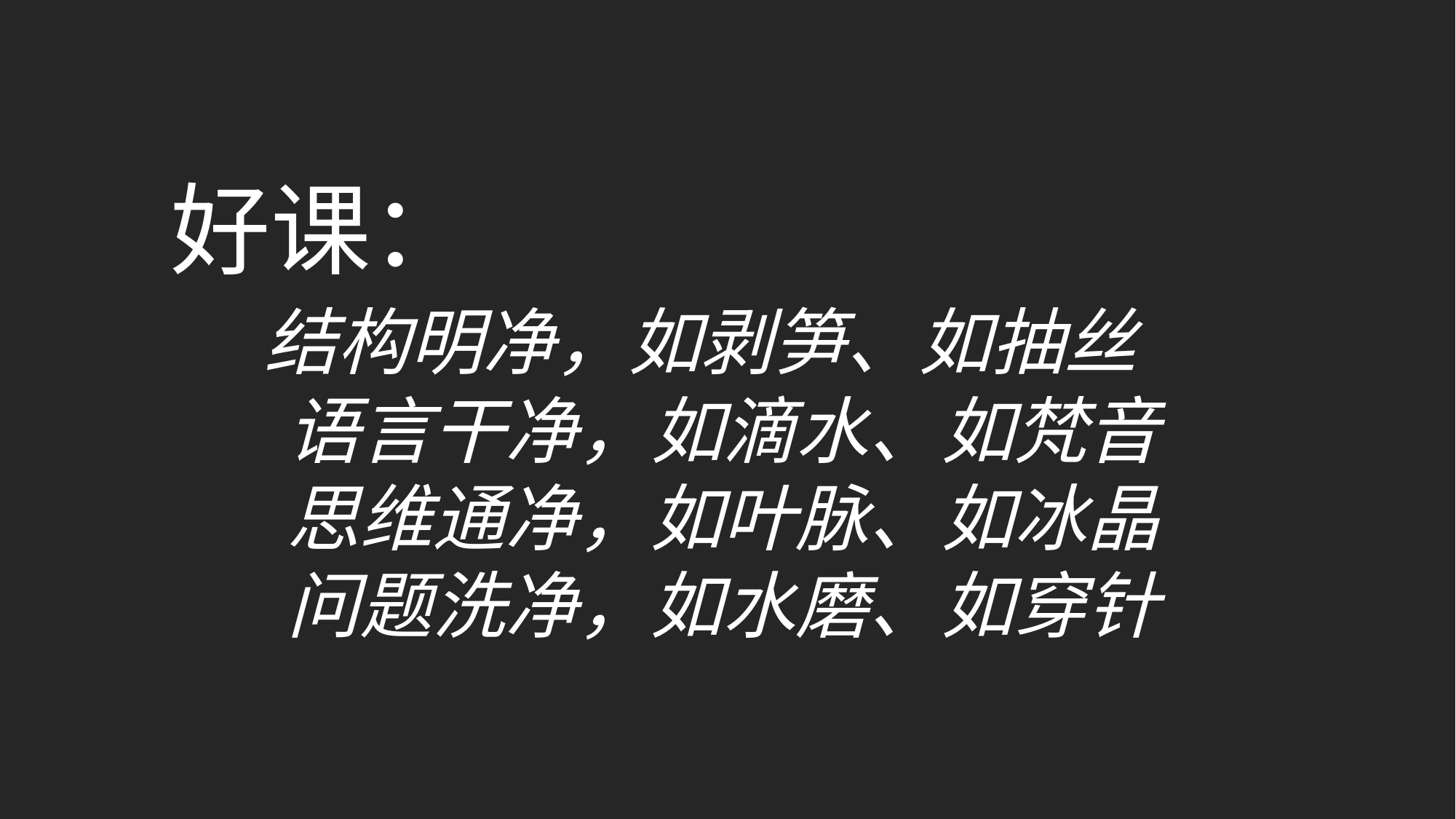

好课：
    结构明净，如剥笋、如抽丝
      语言干净，如滴水、如梵音
      思维通净，如叶脉、如冰晶
      问题洗净，如水磨、如穿针